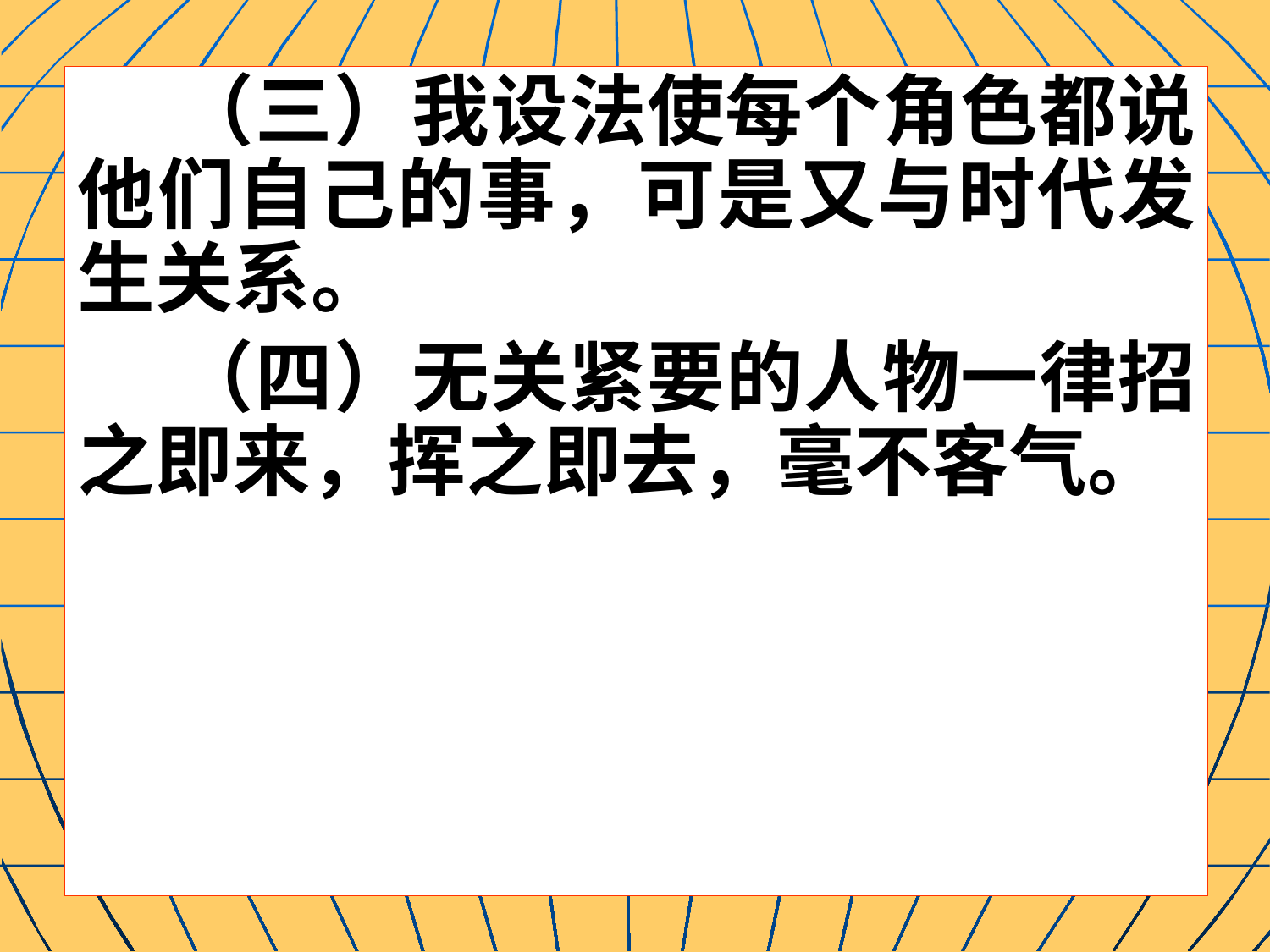

（三）我设法使每个角色都说他们自己的事，可是又与时代发生关系。
（四）无关紧要的人物一律招之即来，挥之即去，毫不客气。